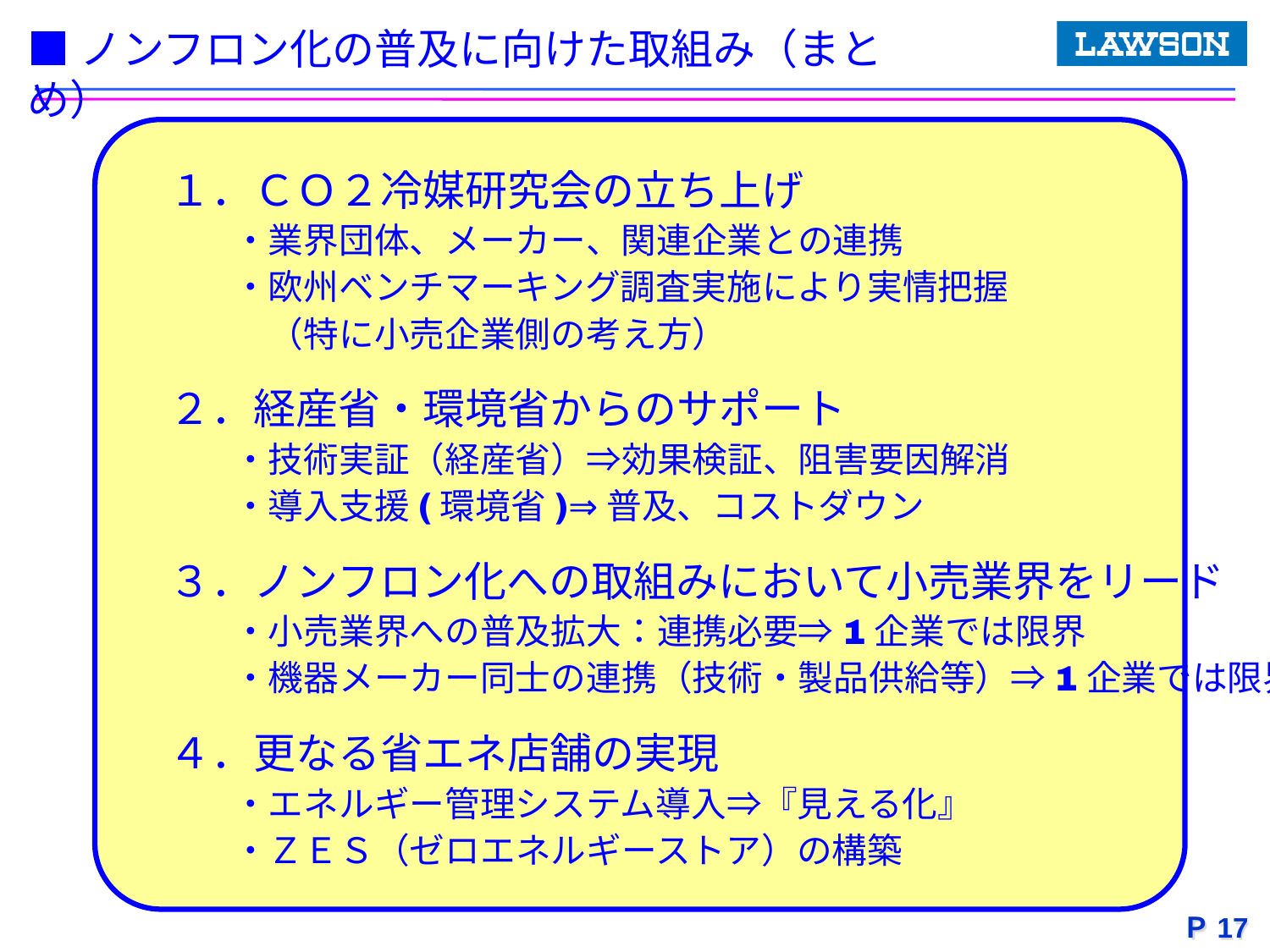

■ノンフロン化の普及に向けた取組み（まとめ）
　１．ＣＯ２冷媒研究会の立ち上げ
　　　・業界団体、メーカー、関連企業との連携
　　　・欧州ベンチマーキング調査実施により実情把握
　　　　（特に小売企業側の考え方）

　２．経産省・環境省からのサポート
　　　・技術実証（経産省）⇒効果検証、阻害要因解消
　　　・導入支援(環境省)⇒普及、コストダウン

　３．ノンフロン化への取組みにおいて小売業界をリード
　　　・小売業界への普及拡大：連携必要⇒1企業では限界
　　　・機器メーカー同士の連携（技術・製品供給等）⇒1企業では限界

　４．更なる省エネ店舗の実現
　　　・エネルギー管理システム導入⇒『見える化』
　　　・ＺＥＳ（ゼロエネルギーストア）の構築
Ｐ17